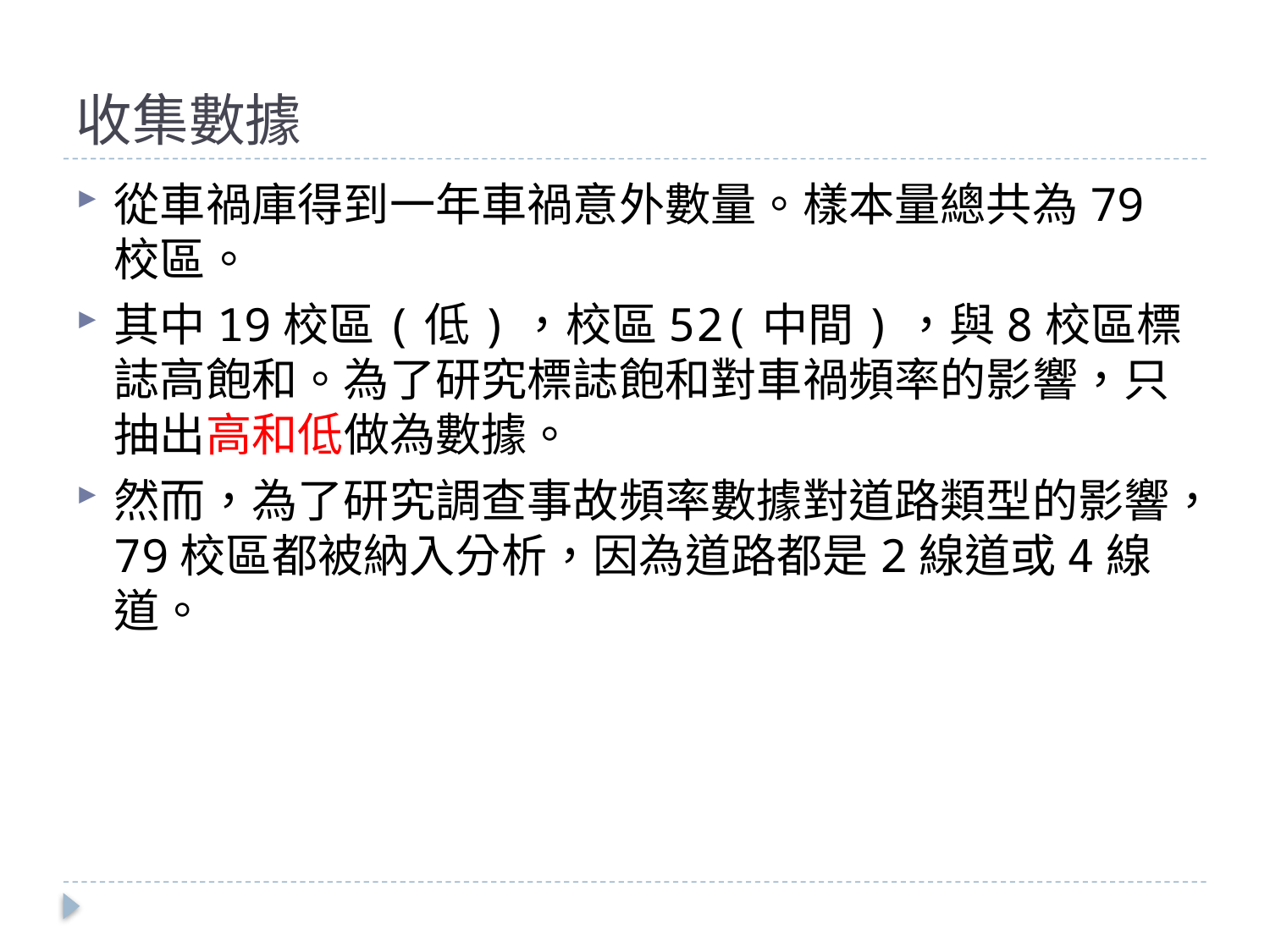

# 收集數據
從車禍庫得到一年車禍意外數量。樣本量總共為79校區。
其中19校區(低)，校區52(中間)，與8校區標誌高飽和。為了研究標誌飽和對車禍頻率的影響，只抽出高和低做為數據。
然而，為了研究調查事故頻率數據對道路類型的影響，79校區都被納入分析，因為道路都是2線道或4線道。